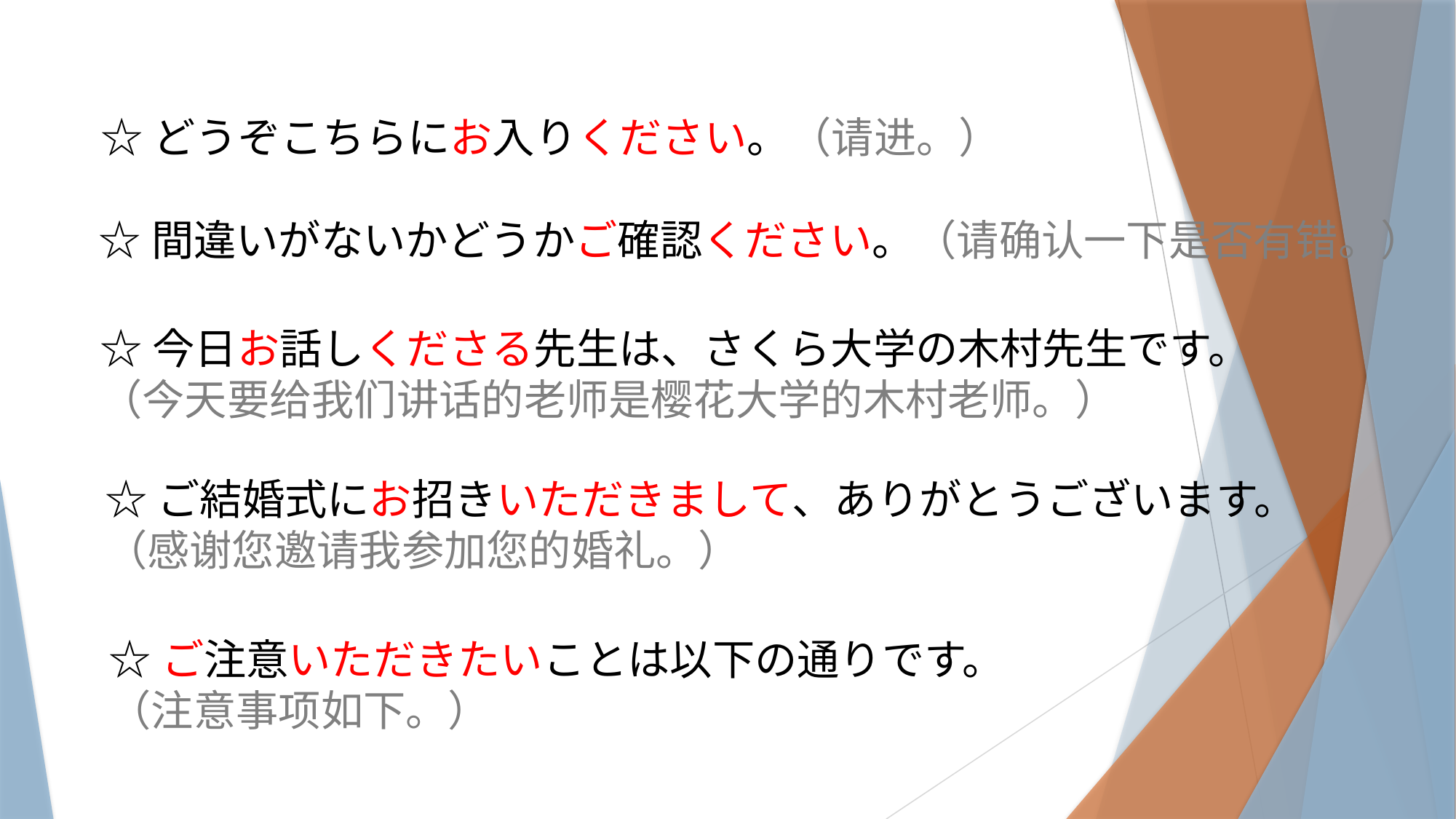

☆どうぞこちらにお入りください。（请进。）
☆間違いがないかどうかご確認ください。（请确认一下是否有错。）
☆今日お話しくださる先生は、さくら大学の木村先生です。
（今天要给我们讲话的老师是樱花大学的木村老师。）
☆ご結婚式にお招きいただきまして、ありがとうございます。
（感谢您邀请我参加您的婚礼。）
☆ご注意いただきたいことは以下の通りです。
（注意事项如下。）